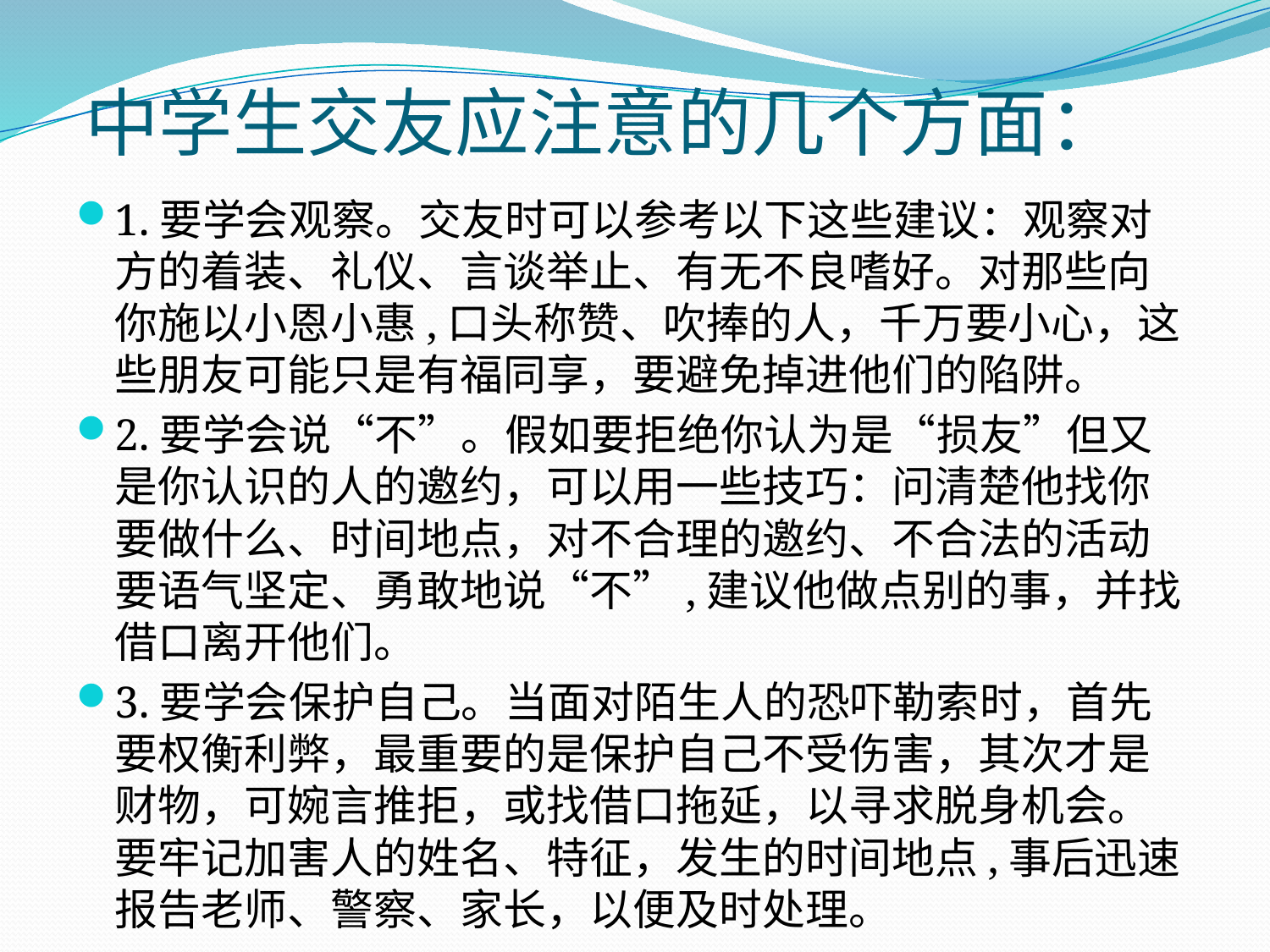

# 中学生交友应注意的几个方面：
1.要学会观察。交友时可以参考以下这些建议：观察对方的着装、礼仪、言谈举止、有无不良嗜好。对那些向你施以小恩小惠,口头称赞、吹捧的人，千万要小心，这些朋友可能只是有福同享，要避免掉进他们的陷阱。
2.要学会说“不”。假如要拒绝你认为是“损友”但又是你认识的人的邀约，可以用一些技巧：问清楚他找你要做什么、时间地点，对不合理的邀约、不合法的活动要语气坚定、勇敢地说“不”,建议他做点别的事，并找借口离开他们。
3.要学会保护自己。当面对陌生人的恐吓勒索时，首先要权衡利弊，最重要的是保护自己不受伤害，其次才是财物，可婉言推拒，或找借口拖延，以寻求脱身机会。要牢记加害人的姓名、特征，发生的时间地点,事后迅速报告老师、警察、家长，以便及时处理。